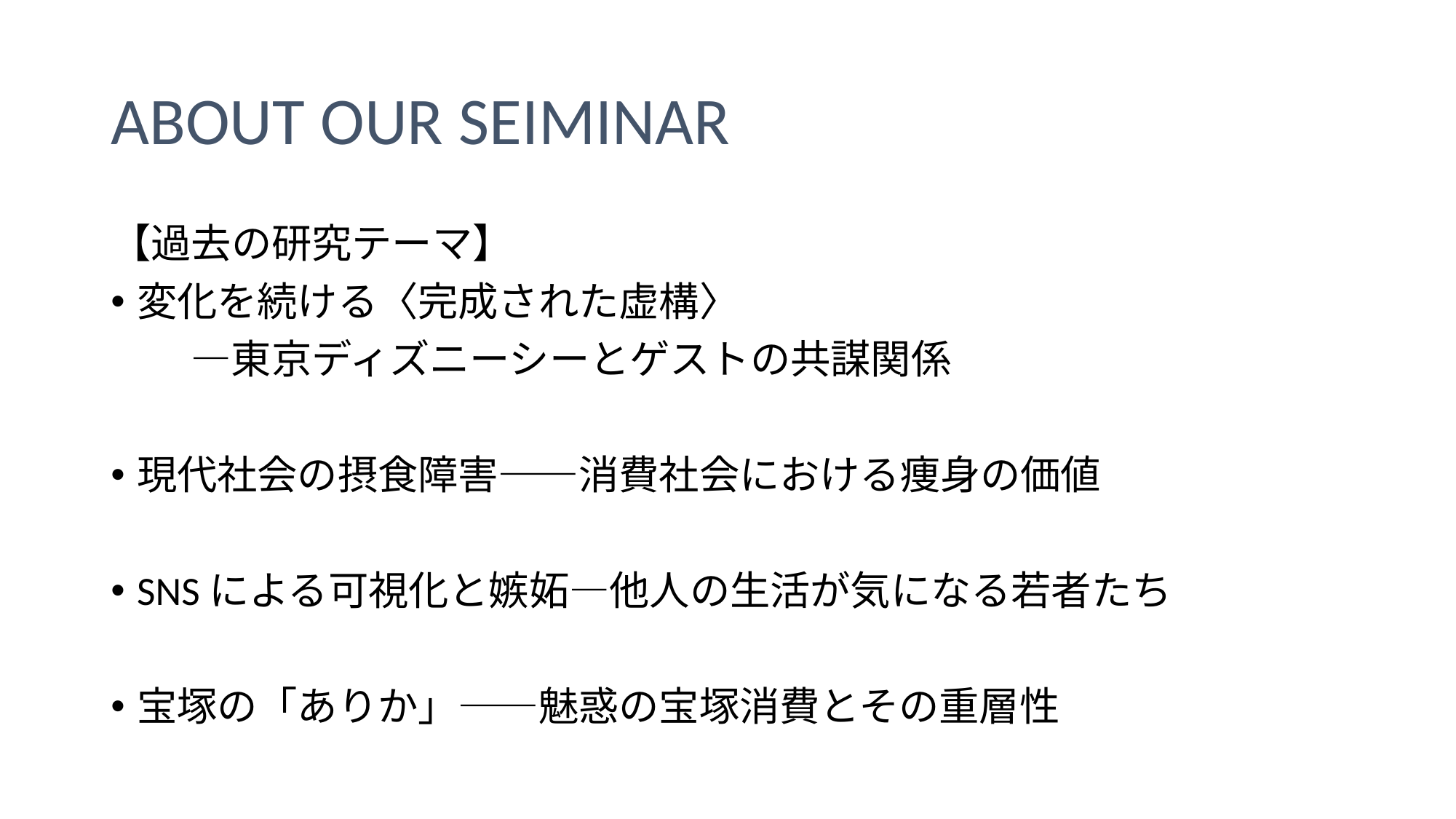

# ABOUT OUR SEIMINAR
【過去の研究テーマ】
変化を続ける〈完成された虚構〉
　　—東京ディズニーシーとゲストの共謀関係

現代社会の摂食障害――消費社会における痩身の価値

SNSによる可視化と嫉妬—他人の生活が気になる若者たち

宝塚の「ありか」――魅惑の宝塚消費とその重層性